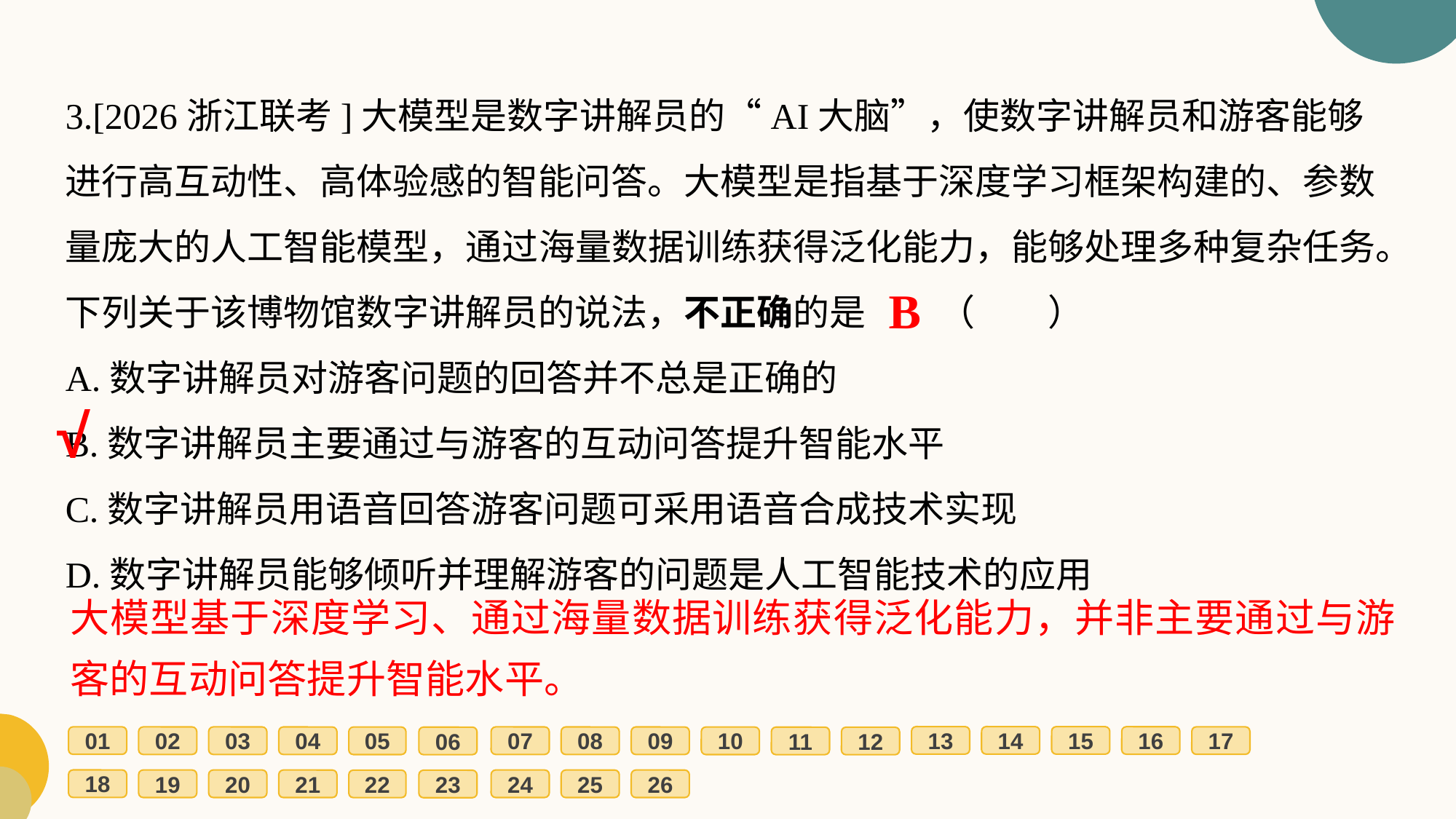

3.[2026浙江联考]大模型是数字讲解员的“AI大脑”，使数字讲解员和游客能够进行高互动性、高体验感的智能问答。大模型是指基于深度学习框架构建的、参数量庞大的人工智能模型，通过海量数据训练获得泛化能力，能够处理多种复杂任务。下列关于该博物馆数字讲解员的说法，不正确的是	（　　）
A.数字讲解员对游客问题的回答并不总是正确的
B.数字讲解员主要通过与游客的互动问答提升智能水平
C.数字讲解员用语音回答游客问题可采用语音合成技术实现
D.数字讲解员能够倾听并理解游客的问题是人工智能技术的应用
B
√
大模型基于深度学习、通过海量数据训练获得泛化能力，并非主要通过与游客的互动问答提升智能水平。